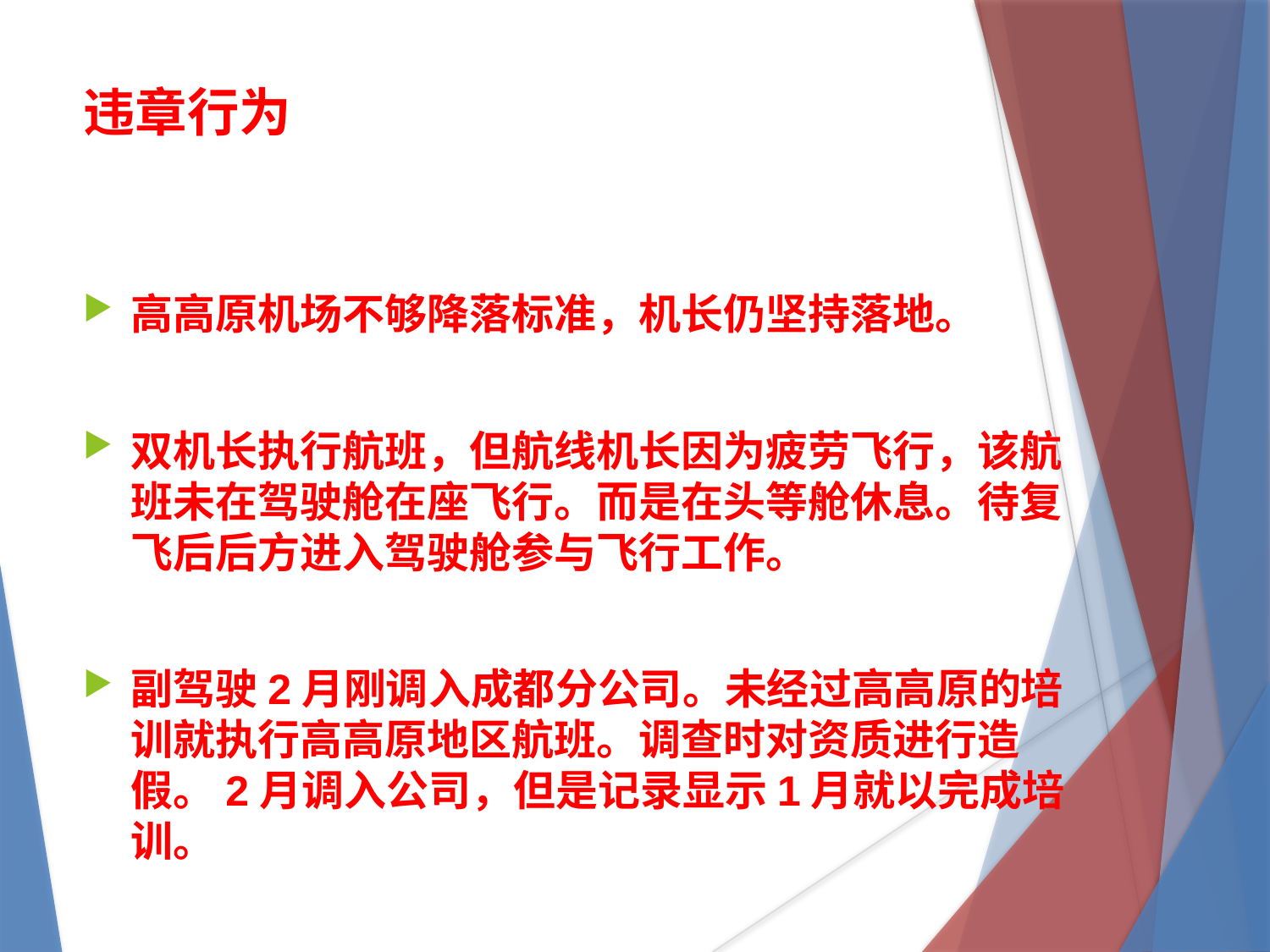

违章行为

高高原机场不够降落标准，机长仍坚持落地。

双机长执行航班，但航线机长因为疲劳飞行，该航班未在驾驶舱在座飞行。而是在头等舱休息。待复飞后后方进入驾驶舱参与飞行工作。

副驾驶2月刚调入成都分公司。未经过高高原的培训就执行高高原地区航班。调查时对资质进行造假。2月调入公司，但是记录显示1月就以完成培训。